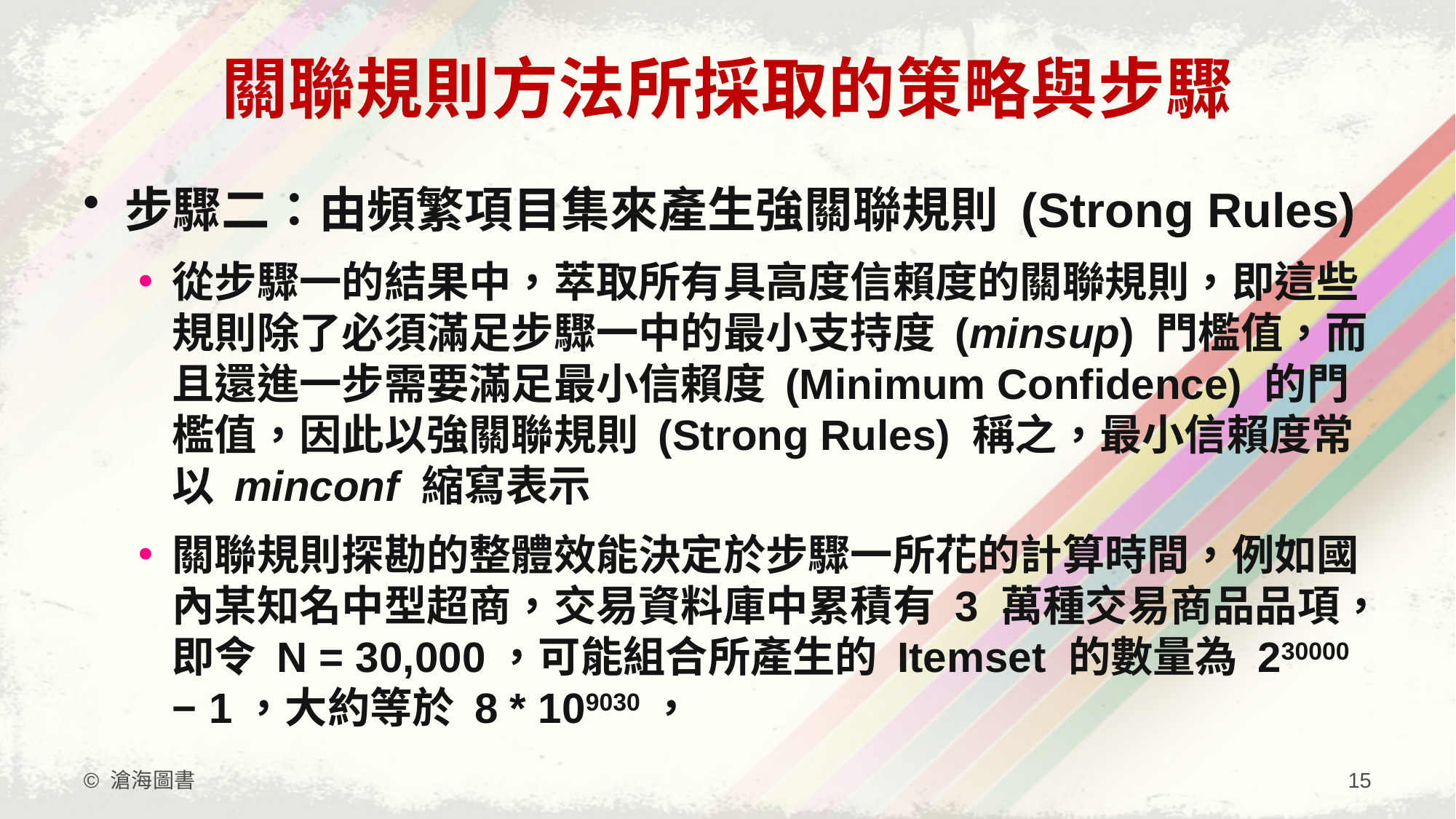

# 關聯規則方法所採取的策略與步驟
步驟二：由頻繁項目集來產生強關聯規則 (Strong Rules)
從步驟一的結果中，萃取所有具高度信賴度的關聯規則，即這些規則除了必須滿足步驟一中的最小支持度 (minsup) 門檻值，而且還進一步需要滿足最小信賴度 (Minimum Confidence) 的門檻值，因此以強關聯規則 (Strong Rules) 稱之，最小信賴度常以 minconf 縮寫表示
關聯規則探勘的整體效能決定於步驟一所花的計算時間，例如國內某知名中型超商，交易資料庫中累積有 3 萬種交易商品品項，即令 N = 30,000，可能組合所產生的 Itemset 的數量為 230000 − 1，大約等於 8 * 109030，
© 滄海圖書

15